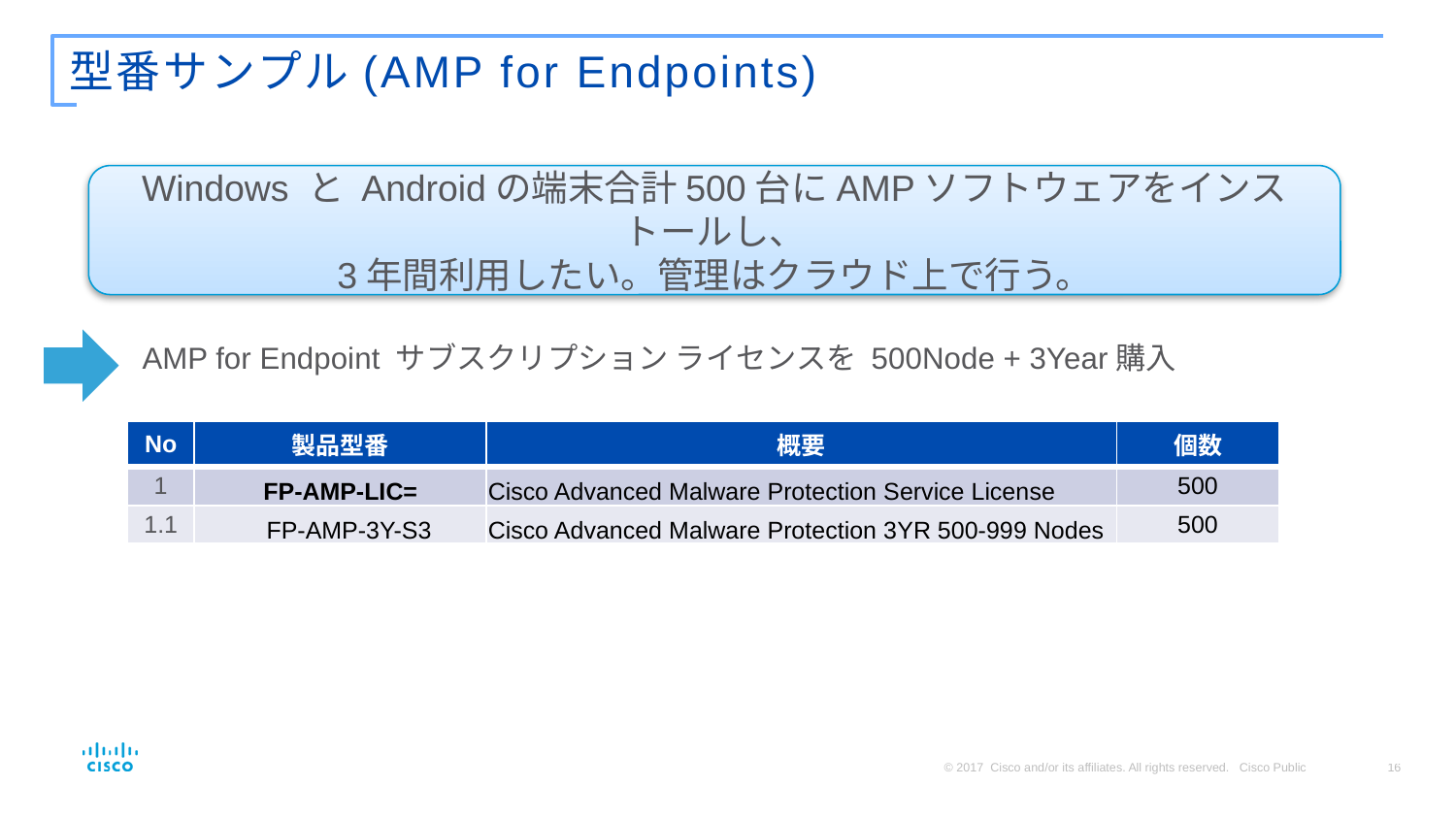

# 型番サンプル(AMP for Endpoints)
Windows と Androidの端末合計500台にAMPソフトウェアをインストールし、
3年間利用したい。管理はクラウド上で行う。

AMP for Endpoint サブスクリプション ライセンスを 500Node + 3Year購入

| No | 製品型番 | 概要 | 個数 |
| --- | --- | --- | --- |
| 1 | FP-AMP-LIC= | Cisco Advanced Malware Protection Service License | 500 |
| 1.1 | FP-AMP-3Y-S3 | Cisco Advanced Malware Protection 3YR 500-999 Nodes | 500 |